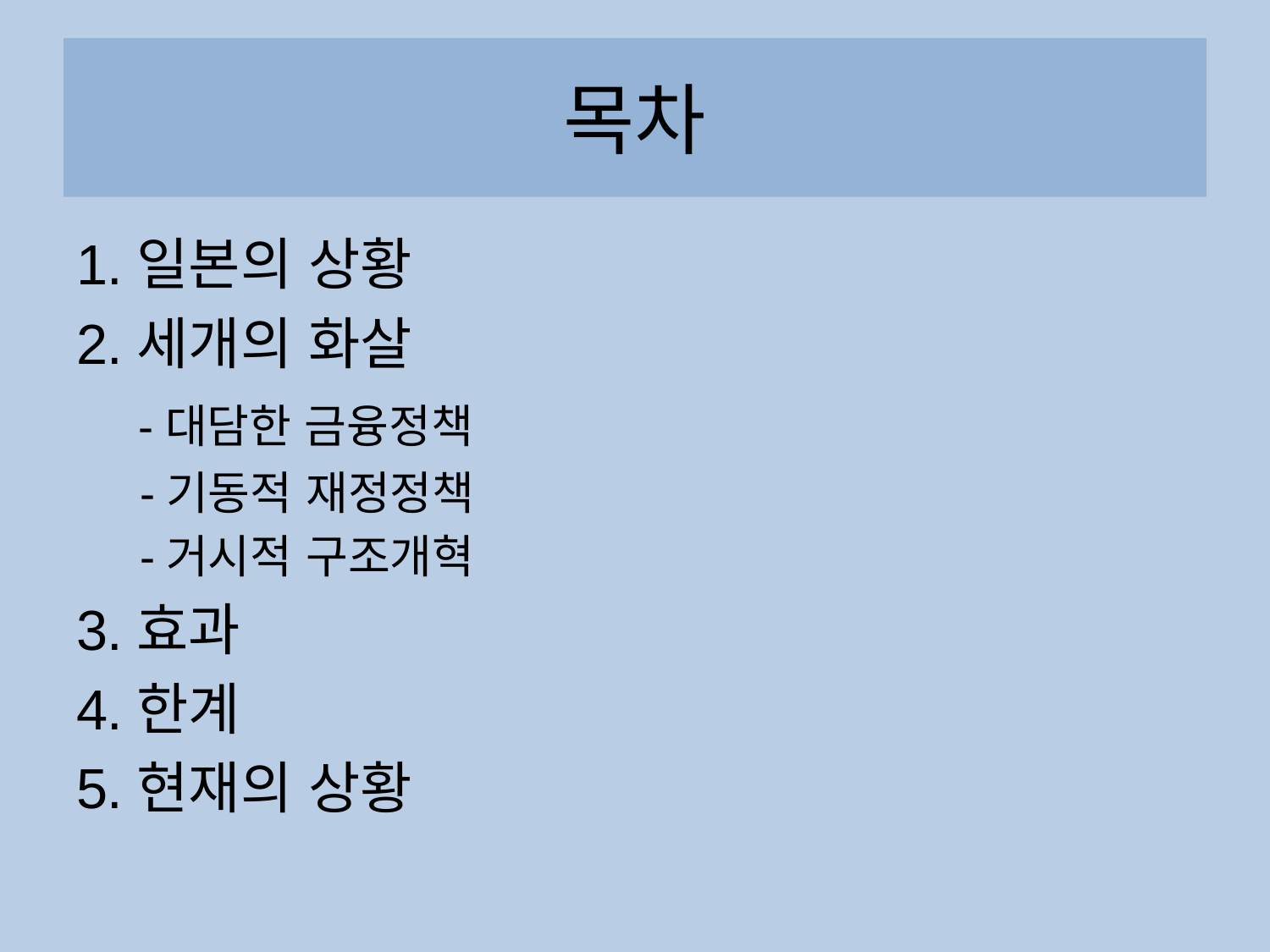

# 목차
1.일본의 상황
2.세개의 화살
    -대담한 금융정책
     -기동적 재정정책
     -거시적 구조개혁
3.효과
4.한계
5.현재의 상황